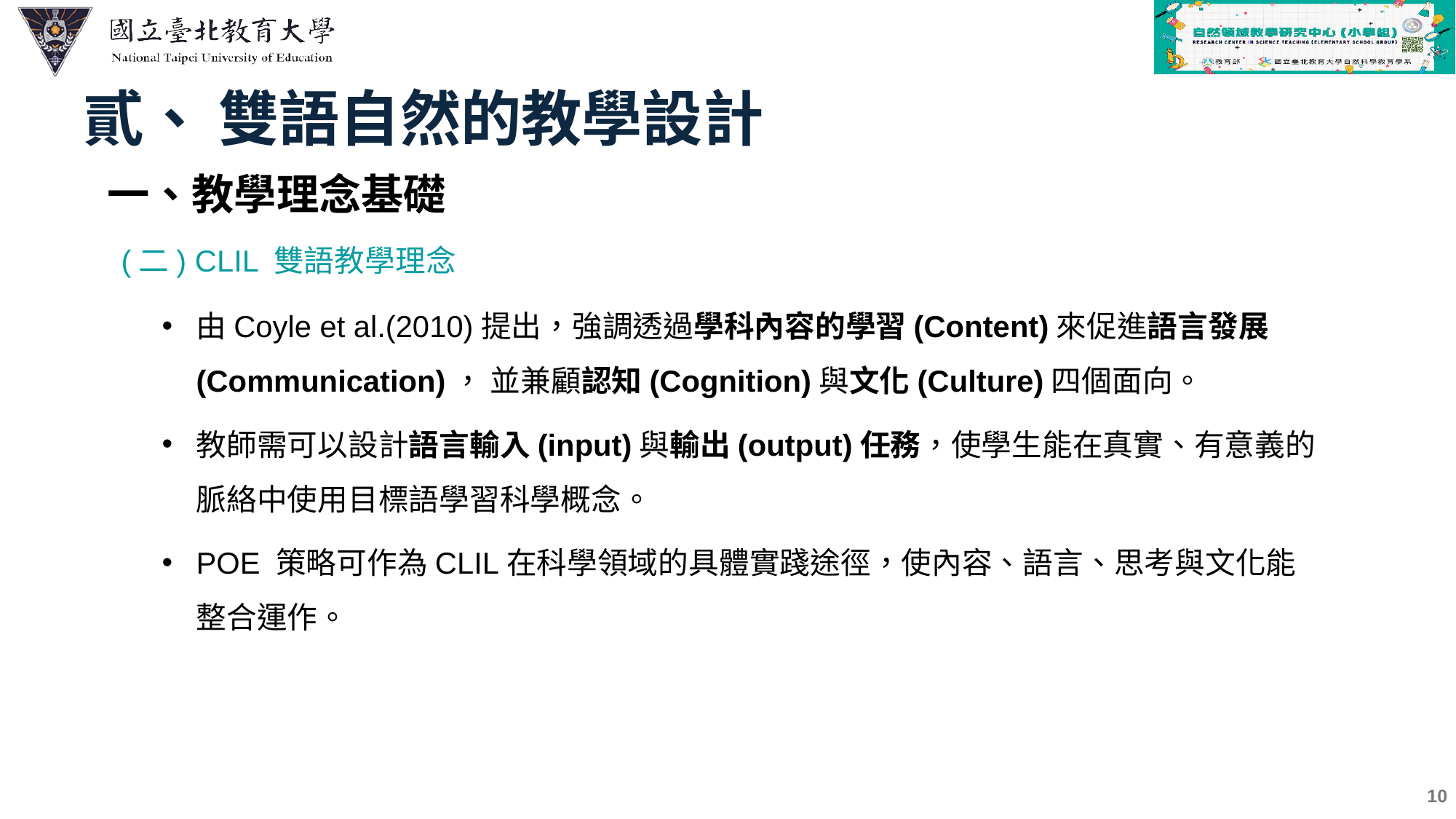

貳、 雙語自然的教學設計
一、教學理念基礎
(二) CLIL 雙語教學理念
由Coyle et al.(2010)提出，強調透過學科內容的學習(Content)來促進語言發展(Communication)， 並兼顧認知(Cognition)與文化(Culture)四個面向。
教師需可以設計語言輸入(input)與輸出(output)任務，使學生能在真實、有意義的脈絡中使用目標語學習科學概念。
POE 策略可作為CLIL在科學領域的具體實踐途徑，使內容、語言、思考與文化能整合運作。
10